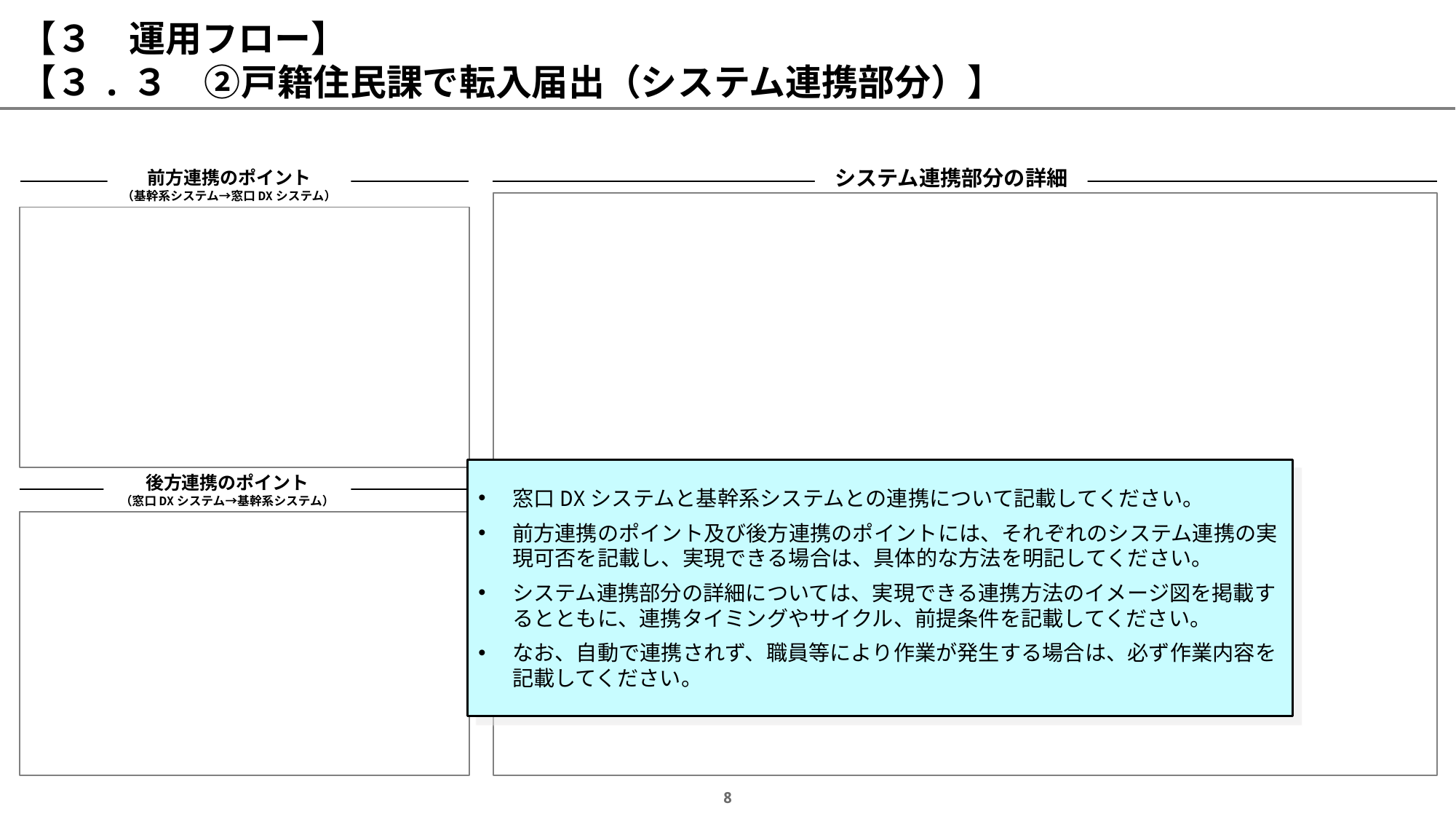

# 【３　運用フロー】 【３.３　②戸籍住民課で転入届出（システム連携部分）】

システム連携部分の詳細
前方連携のポイント
（基幹系システム→窓口DXシステム）

窓口DXシステムと基幹系システムとの連携について記載してください。
前方連携のポイント及び後方連携のポイントには、それぞれのシステム連携の実現可否を記載し、実現できる場合は、具体的な方法を明記してください。
システム連携部分の詳細については、実現できる連携方法のイメージ図を掲載するとともに、連携タイミングやサイクル、前提条件を記載してください。
なお、自動で連携されず、職員等により作業が発生する場合は、必ず作業内容を記載してください。
後方連携のポイント
（窓口DXシステム→基幹系システム）